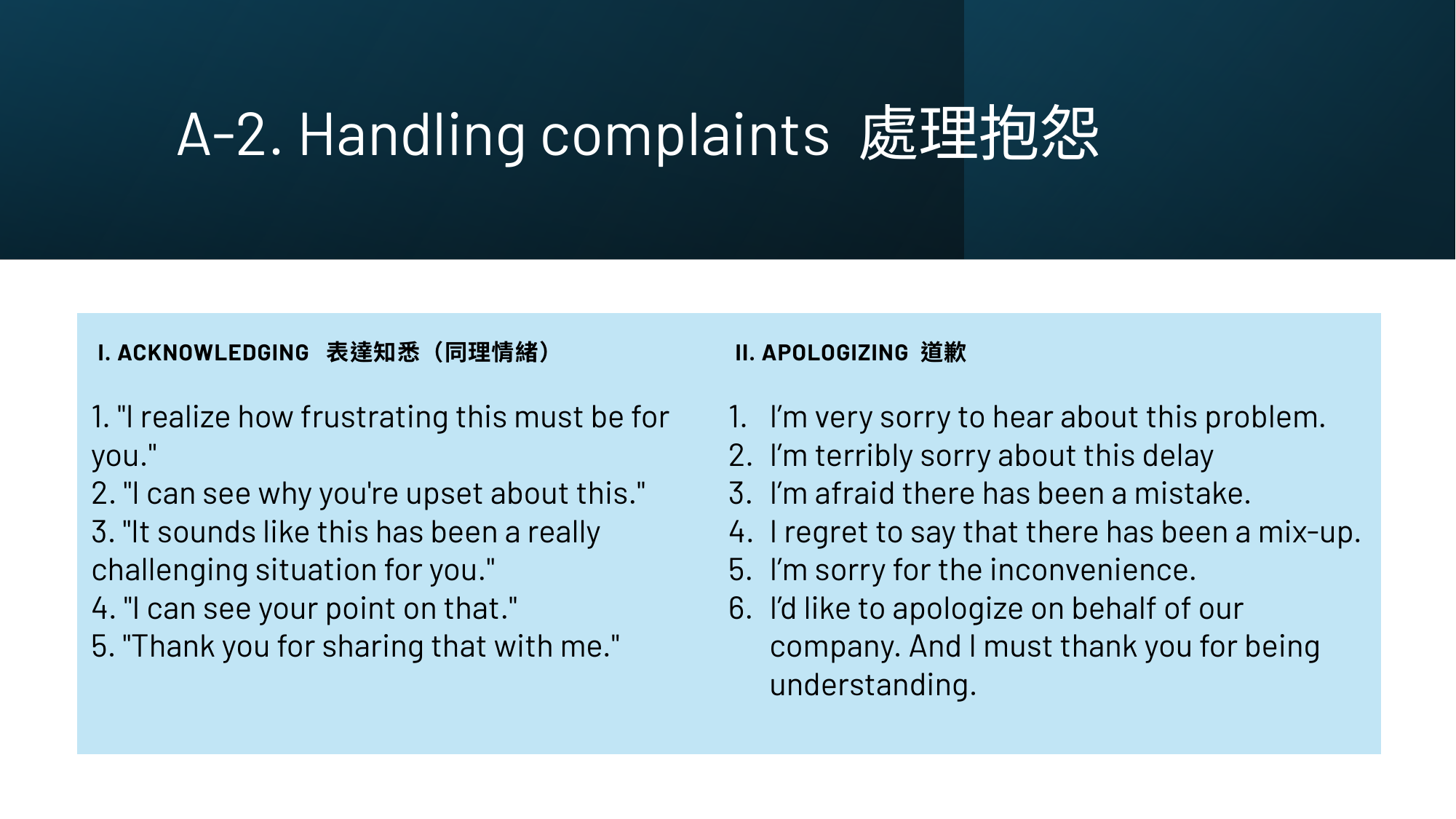

# A-2. Handling complaints 處理抱怨
| I. Acknowledging 表達知悉（同理情緒） | II. Apologizing 道歉 |
| --- | --- |
| 1. "I realize how frustrating this must be for you." 2. "I can see why you're upset about this." 3. "It sounds like this has been a really challenging situation for you." 4. "I can see your point on that." 5. "Thank you for sharing that with me." | I’m very sorry to hear about this problem. I’m terribly sorry about this delay I’m afraid there has been a mistake. I regret to say that there has been a mix-up. I’m sorry for the inconvenience. I’d like to apologize on behalf of our company. And I must thank you for being understanding. |